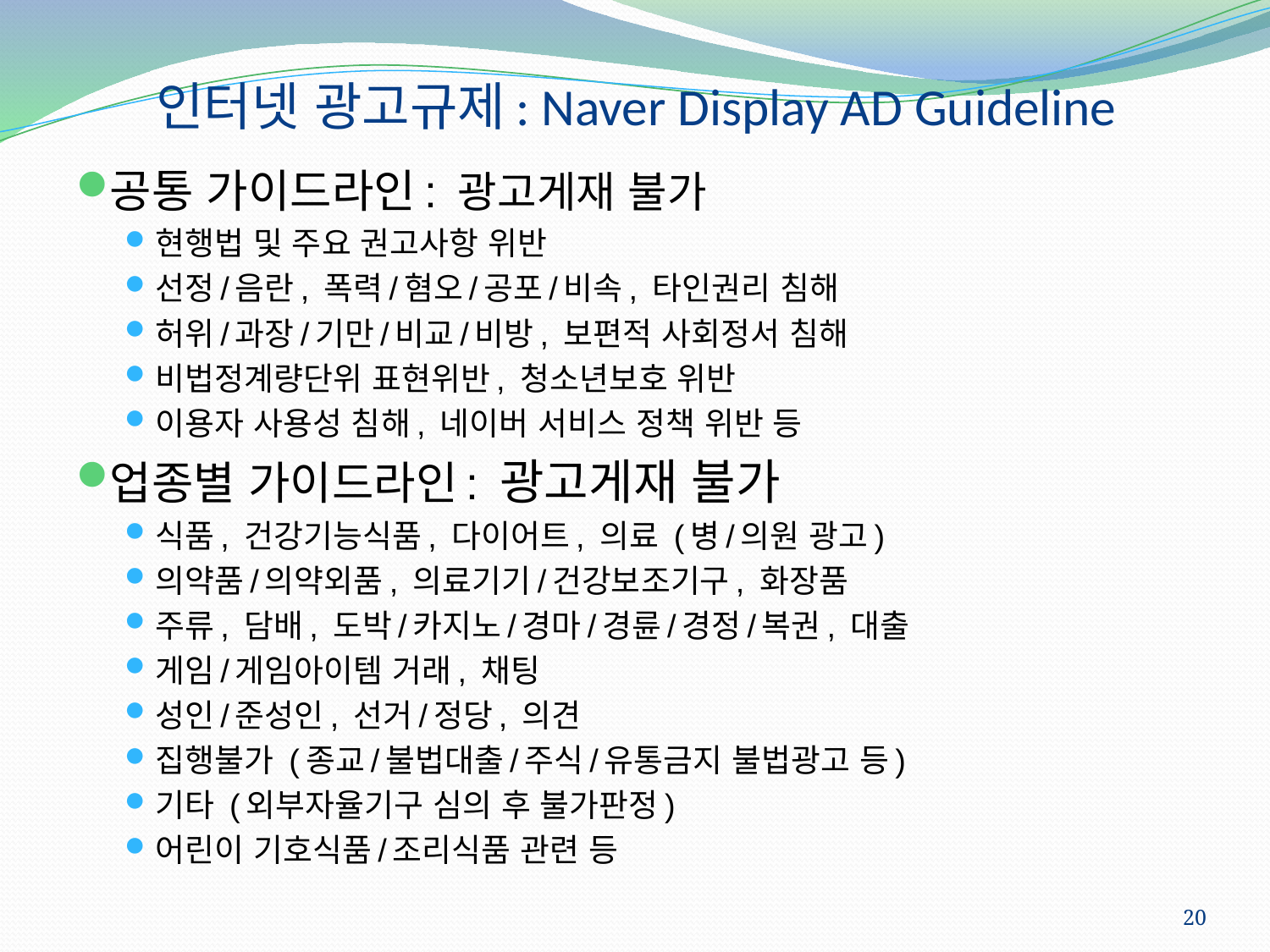

# 인터넷 광고규제: Naver Display AD Guideline
공통 가이드라인: 광고게재 불가
현행법 및 주요 권고사항 위반
선정/음란, 폭력/혐오/공포/비속, 타인권리 침해
허위/과장/기만/비교/비방, 보편적 사회정서 침해
비법정계량단위 표현위반, 청소년보호 위반
이용자 사용성 침해, 네이버 서비스 정책 위반 등
업종별 가이드라인: 광고게재 불가
식품, 건강기능식품, 다이어트, 의료 (병/의원 광고)
의약품/의약외품, 의료기기/건강보조기구, 화장품
주류, 담배, 도박/카지노/경마/경륜/경정/복권, 대출
게임/게임아이템 거래, 채팅
성인/준성인, 선거/정당, 의견
집행불가 (종교/불법대출/주식/유통금지 불법광고 등)
기타 (외부자율기구 심의 후 불가판정)
어린이 기호식품/조리식품 관련 등

20